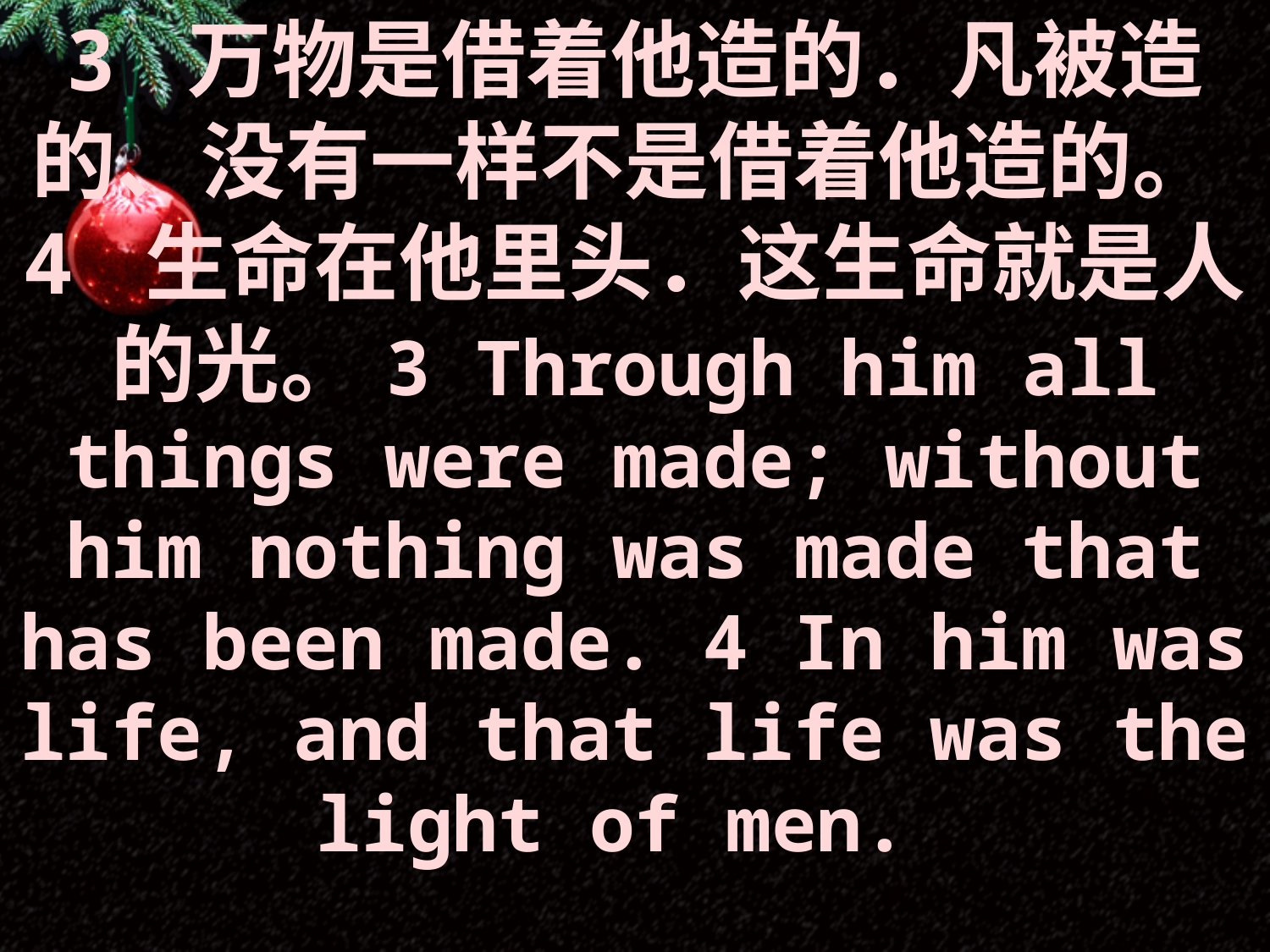

3 万物是借着他造的．凡被造的、没有一样不是借着他造的。4 生命在他里头．这生命就是人的光。3 Through him all things were made; without him nothing was made that has been made. 4 In him was life, and that life was the light of men.